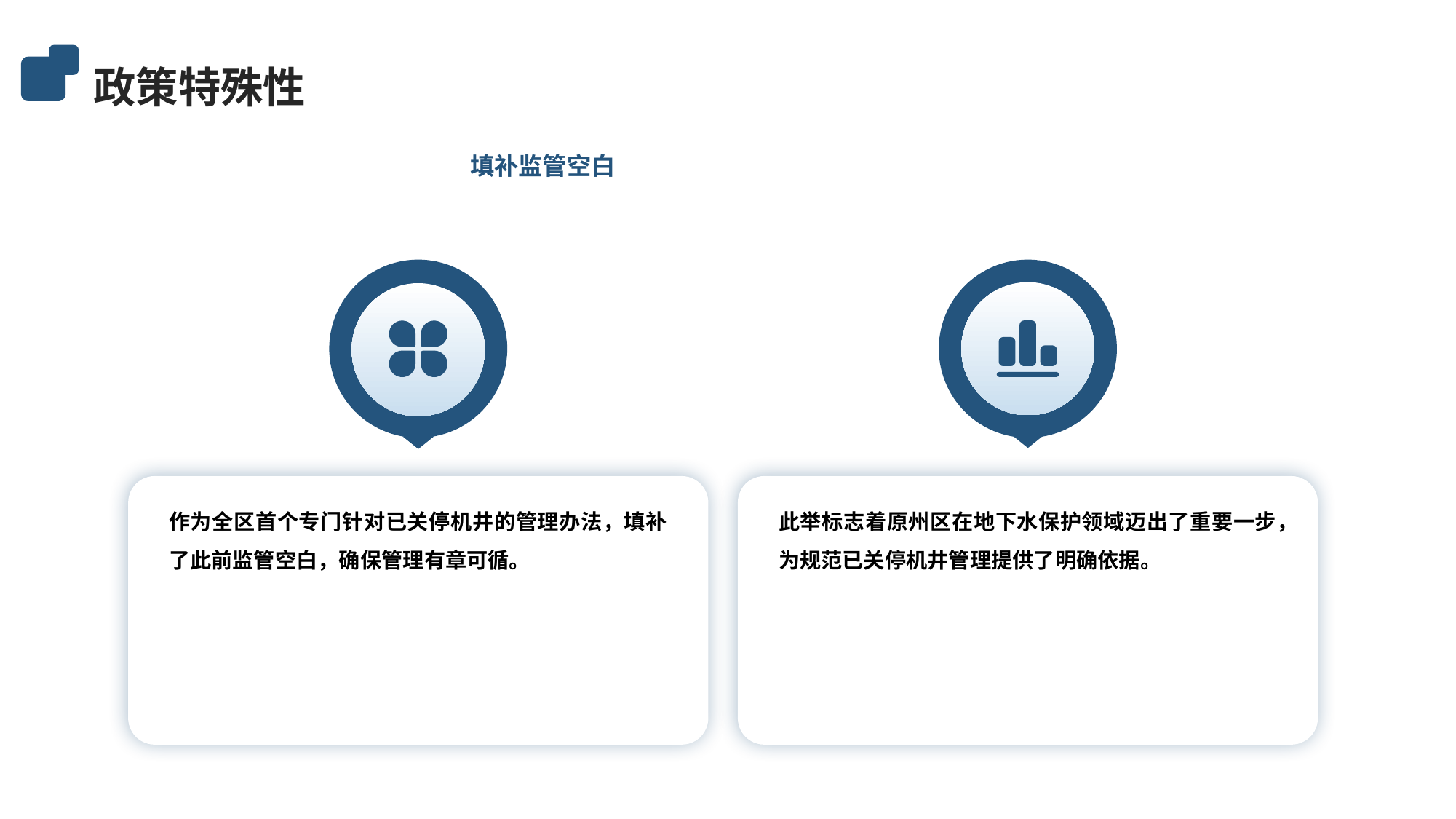

政策特殊性
填补监管空白

作为全区首个专门针对已关停机井的管理办法，填补了此前监管空白，确保管理有章可循。
此举标志着原州区在地下水保护领域迈出了重要一步，为规范已关停机井管理提供了明确依据。